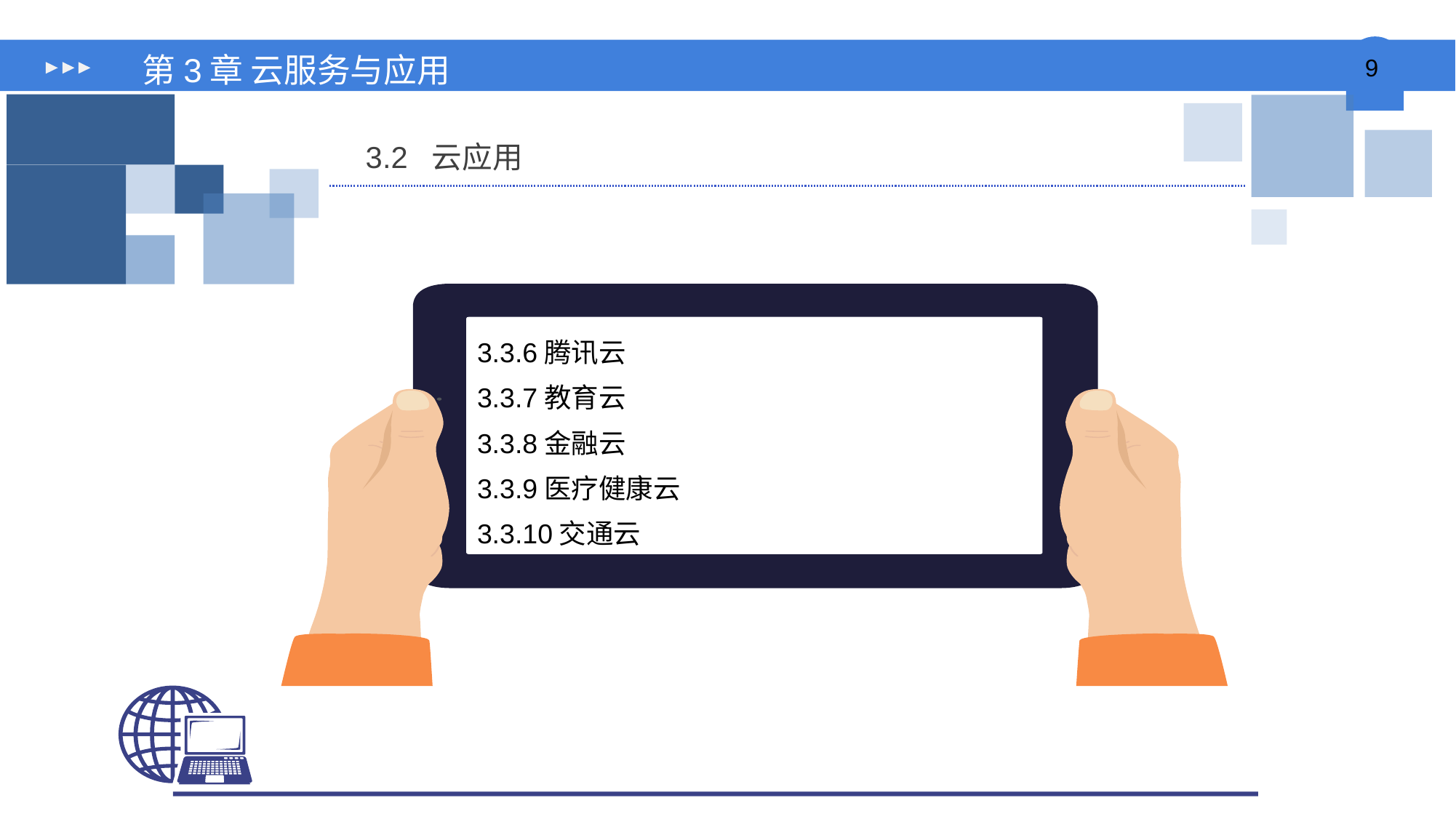

# 第3章 云服务与应用
3.2  云应用

3.3.6腾讯云
3.3.7教育云
3.3.8金融云
3.3.9医疗健康云
3.3.10交通云